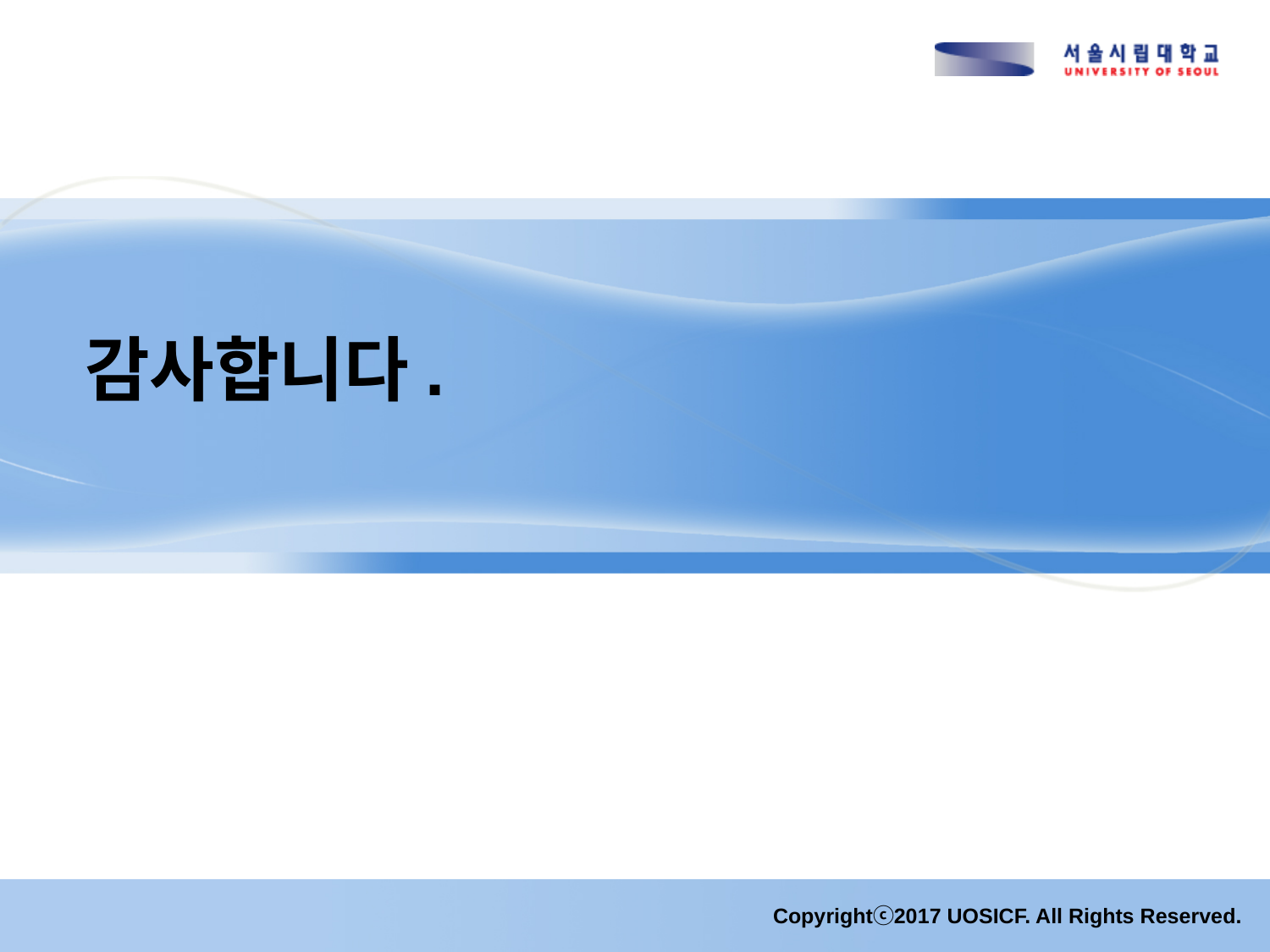

# 감사합니다.
Copyrightⓒ2017 UOSICF. All Rights Reserved.